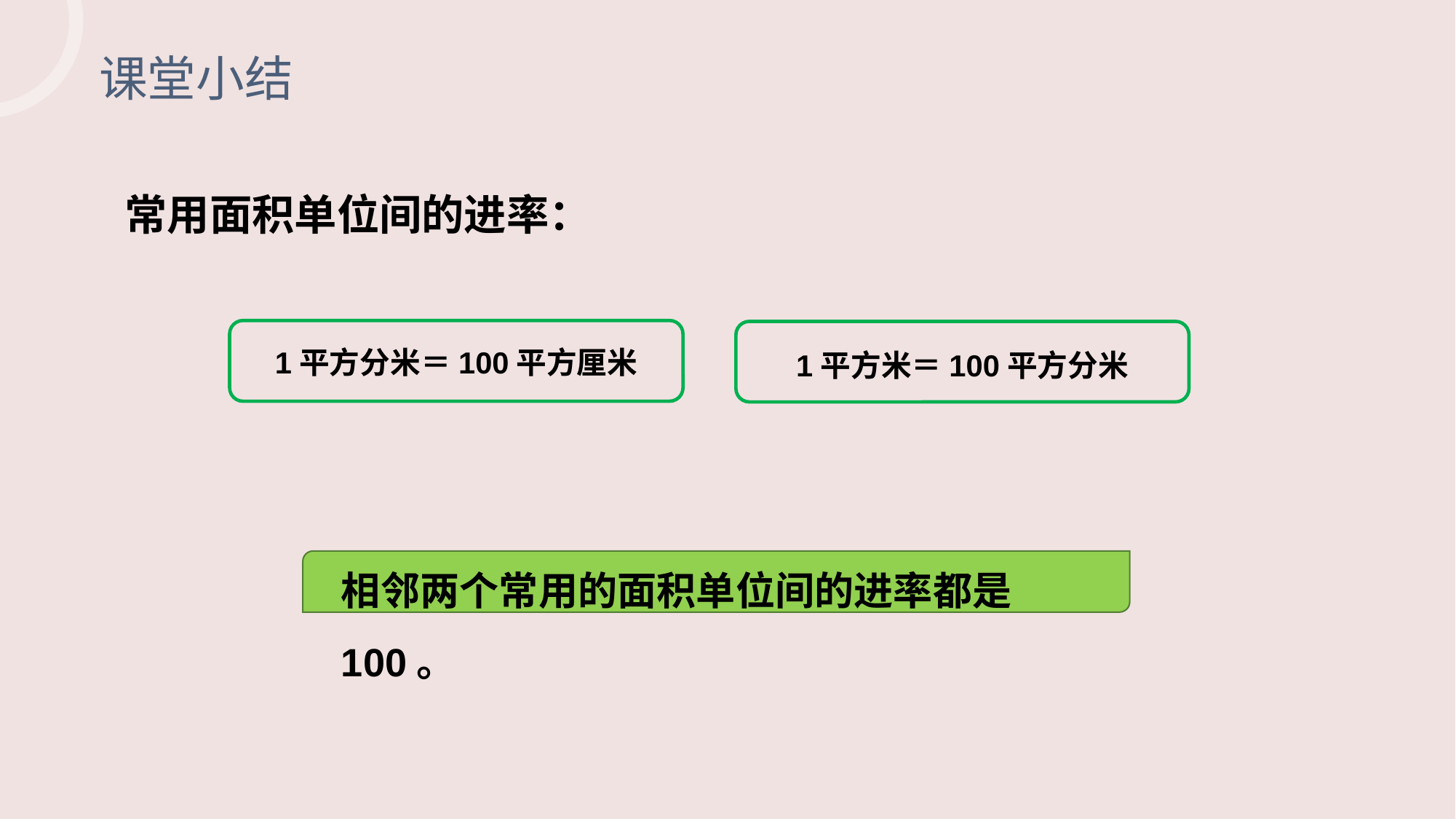

课堂小结
常用面积单位间的进率：

 1平方分米＝100平方厘米

1平方米＝100平方分米
相邻两个常用的面积单位间的进率都是100。